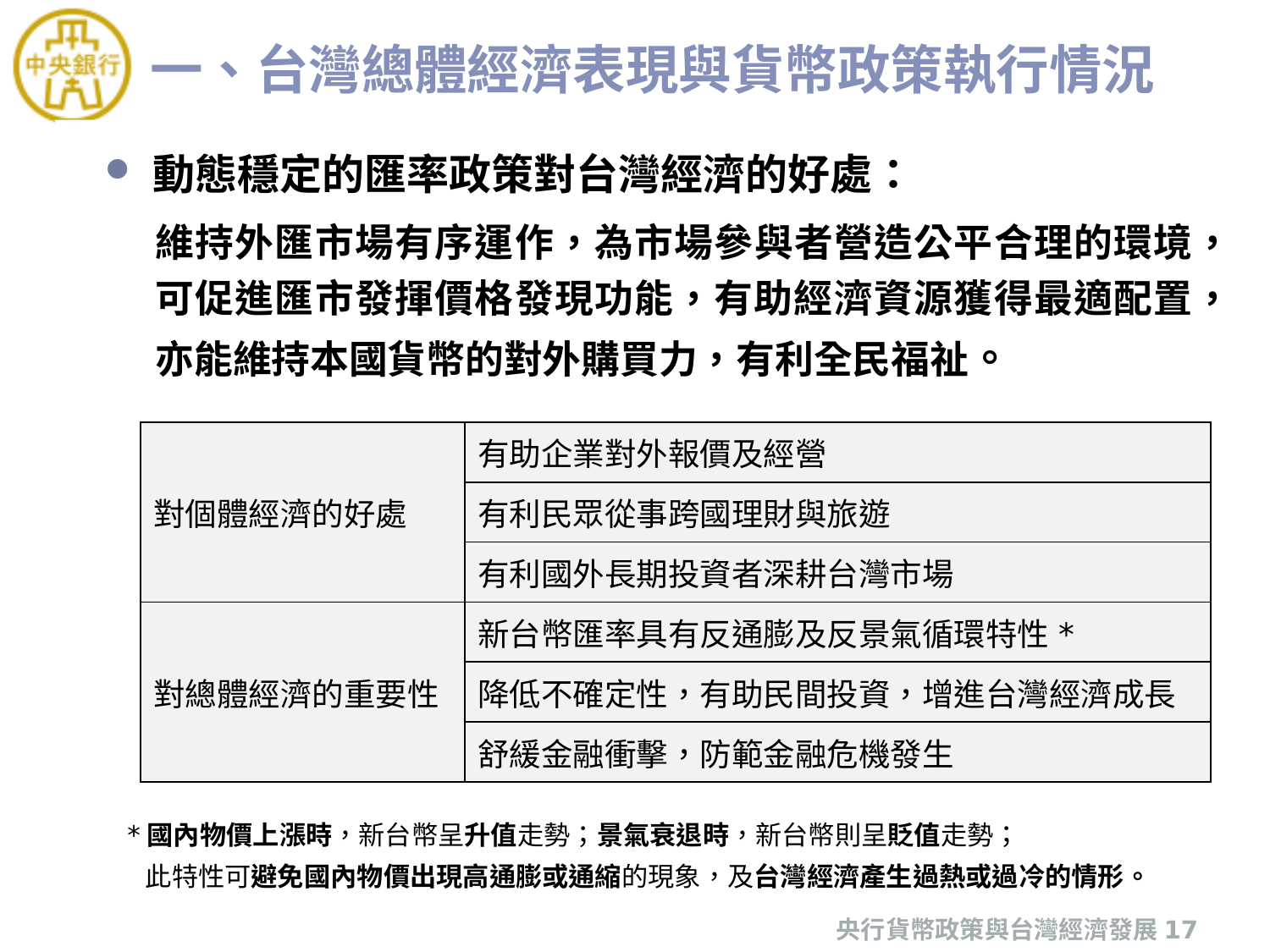

# 一、台灣總體經濟表現與貨幣政策執行情況
動態穩定的匯率政策對台灣經濟的好處：
維持外匯市場有序運作，為市場參與者營造公平合理的環境，可促進匯市發揮價格發現功能，有助經濟資源獲得最適配置，亦能維持本國貨幣的對外購買力，有利全民福祉。
| 對個體經濟的好處 | 有助企業對外報價及經營 |
| --- | --- |
|  | 有利民眾從事跨國理財與旅遊 |
|  | 有利國外長期投資者深耕台灣市場 |
| 對總體經濟的重要性 | 新台幣匯率具有反通膨及反景氣循環特性\* |
|  | 降低不確定性，有助民間投資，增進台灣經濟成長 |
|  | 舒緩金融衝擊，防範金融危機發生 |
*國內物價上漲時，新台幣呈升值走勢；景氣衰退時，新台幣則呈貶值走勢；
  此特性可避免國內物價出現高通膨或通縮的現象，及台灣經濟產生過熱或過冷的情形。
央行貨幣政策與台灣經濟發展
17